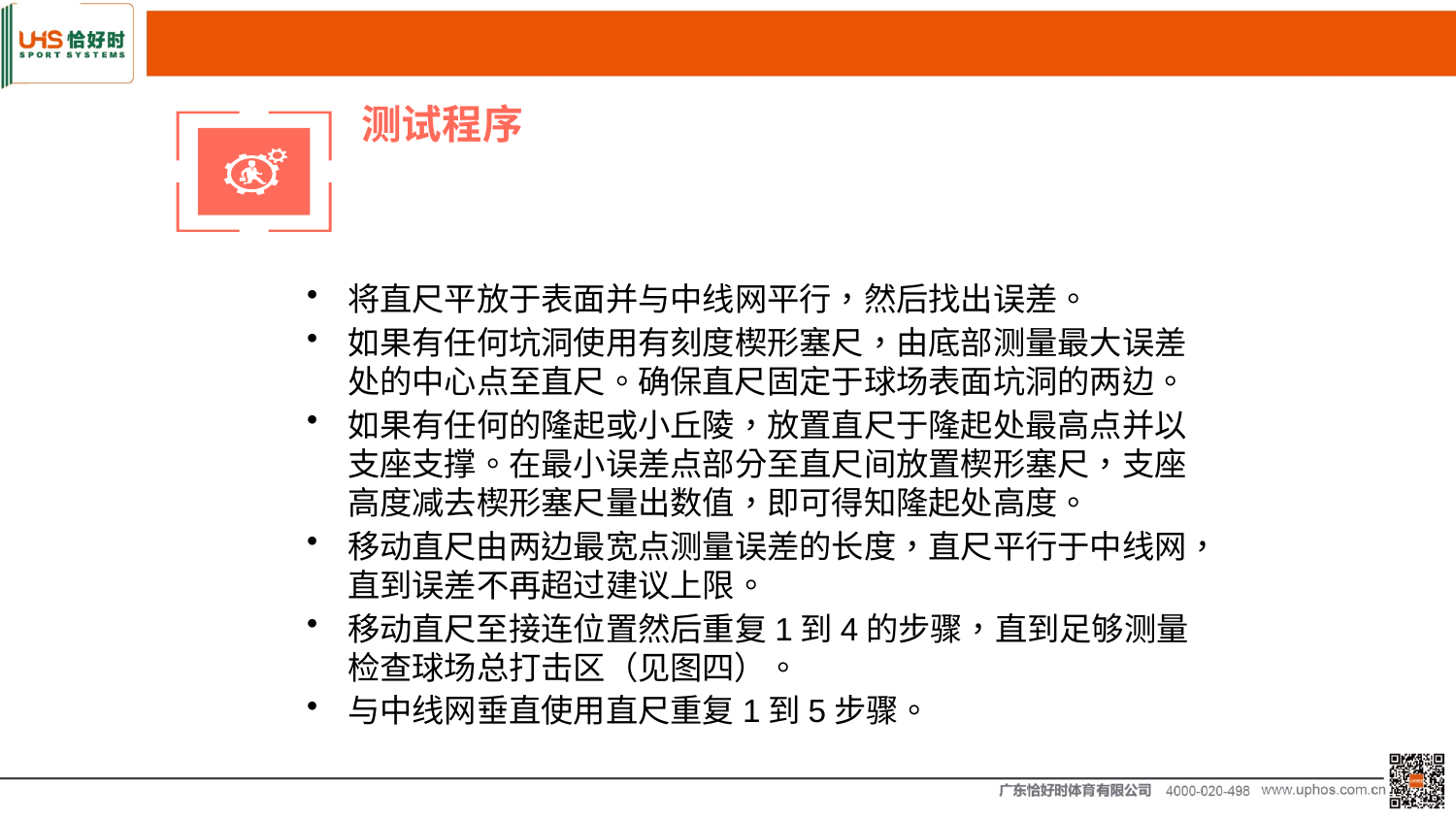

测试程序

将直尺平放于表面并与中线网平行，然后找出误差。
如果有任何坑洞使用有刻度楔形塞尺，由底部测量最大误差处的中心点至直尺。确保直尺固定于球场表面坑洞的两边。
如果有任何的隆起或小丘陵，放置直尺于隆起处最高点并以支座支撑。在最小误差点部分至直尺间放置楔形塞尺，支座高度减去楔形塞尺量出数值，即可得知隆起处高度。
移动直尺由两边最宽点测量误差的长度，直尺平行于中线网，直到误差不再超过建议上限。
移动直尺至接连位置然后重复1到4的步骤，直到足够测量检查球场总打击区（见图四）。
与中线网垂直使用直尺重复1到5步骤。